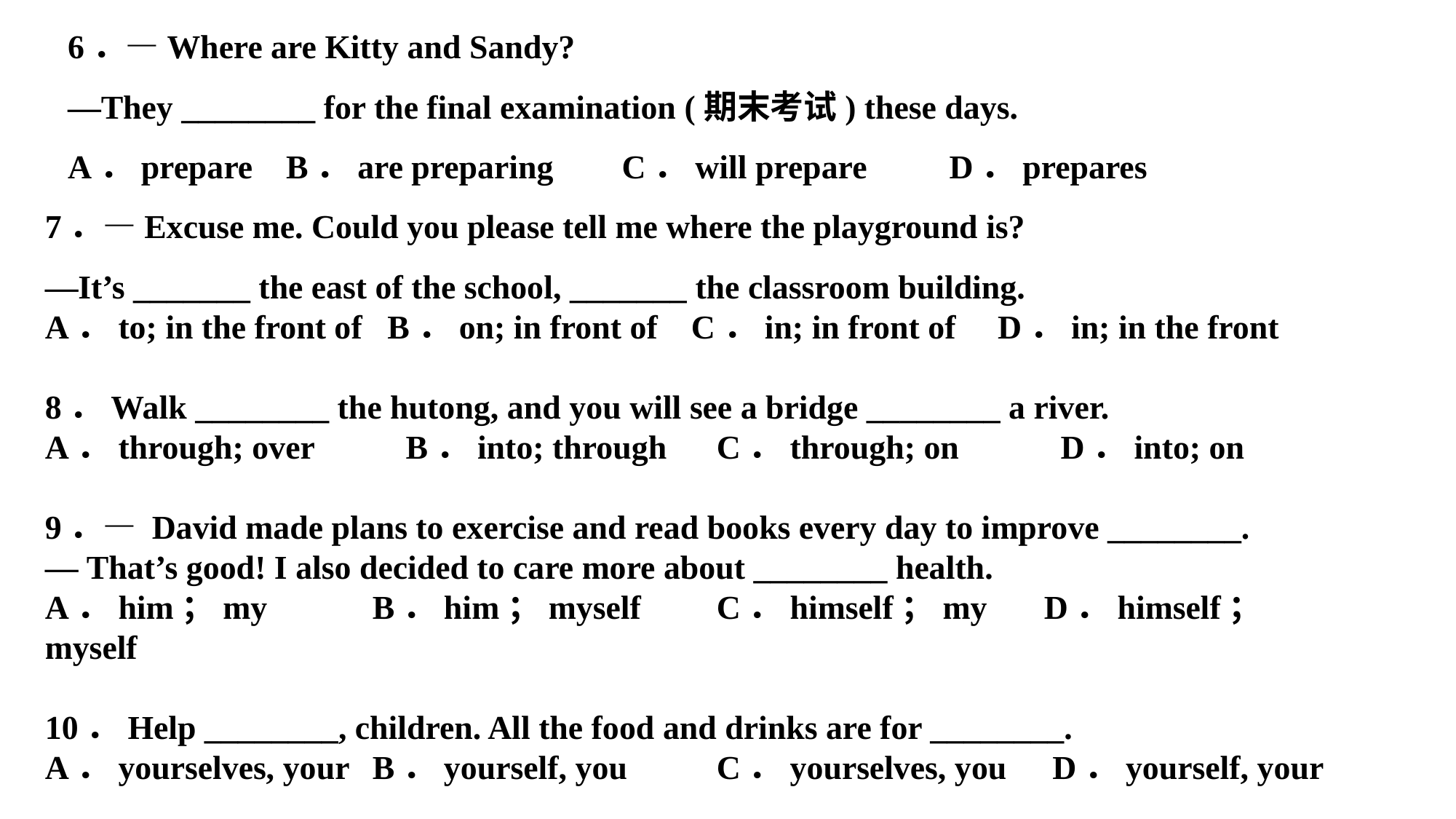

6．—Where are Kitty and Sandy?
—They ________ for the final examination (期末考试) these days.
A．prepare	B．are preparing	 C．will prepare	 D．prepares
7．—Excuse me. Could you please tell me where the playground is?
—It’s _______ the east of the school, _______ the classroom building.
A．to; in the front of   B．on; in front of    C．in; in front of     D．in; in the front

8．Walk ________ the hutong, and you will see a bridge ________ a river.
A．through; over	    B．into; through	  C．through; on	    D．into; on

9．— David made plans to exercise and read books every day to improve ________.
— That’s good! I also decided to care more about ________ health.
A．him；my	B．him；myself	  C．himself；my	  D．himself；myself

10．Help ________, children. All the food and drinks are for ________.
A．yourselves, your	B．yourself, you	  C．yourselves, you	   D．yourself, your